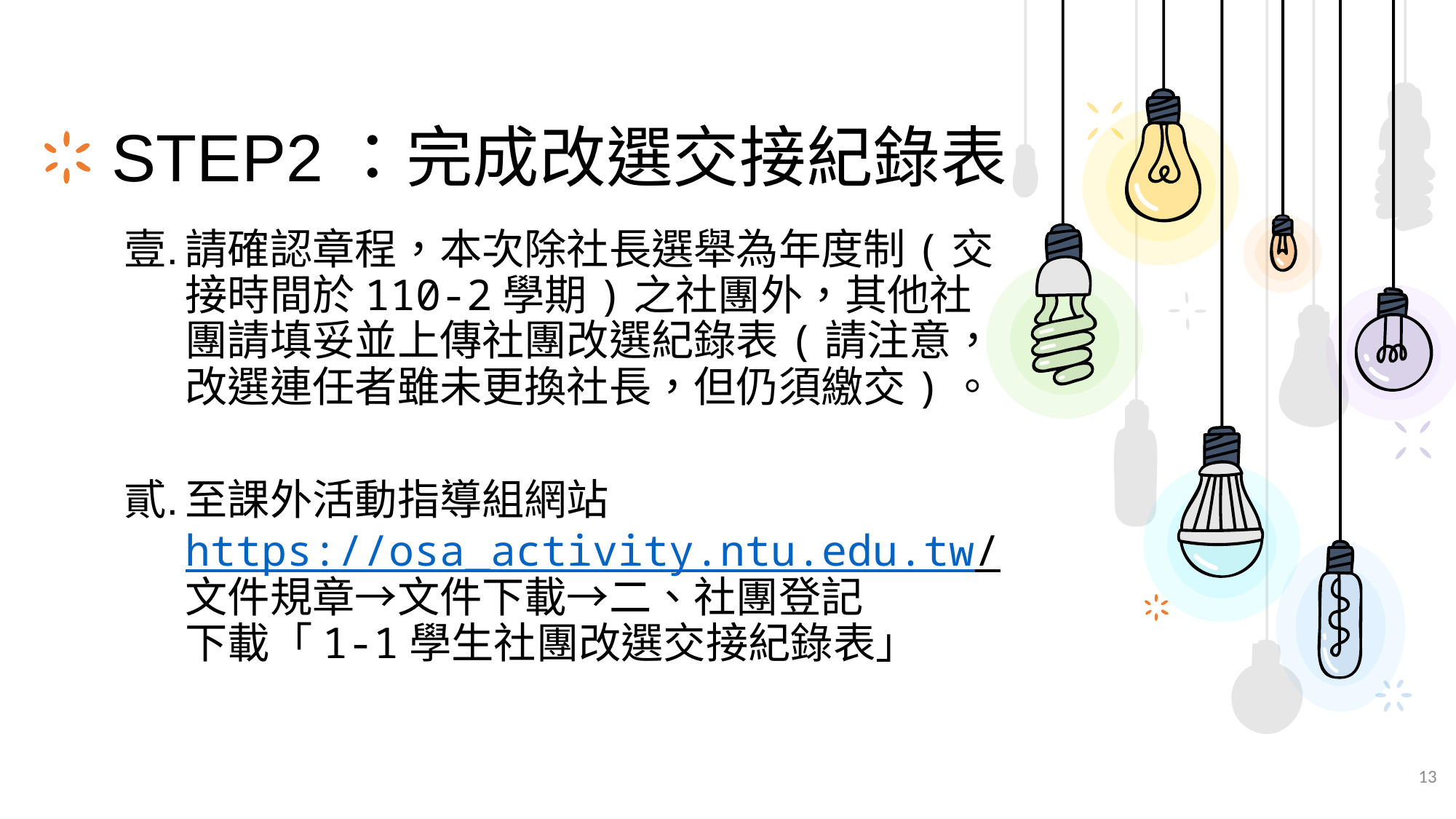

# STEP2：完成改選交接紀錄表
請確認章程，本次除社長選舉為年度制(交接時間於110-2學期)之社團外，其他社團請填妥並上傳社團改選紀錄表(請注意，改選連任者雖未更換社長，但仍須繳交)。

至課外活動指導組網站
https://osa_activity.ntu.edu.tw/
文件規章→文件下載→二、社團登記
下載「1-1學生社團改選交接紀錄表」

13